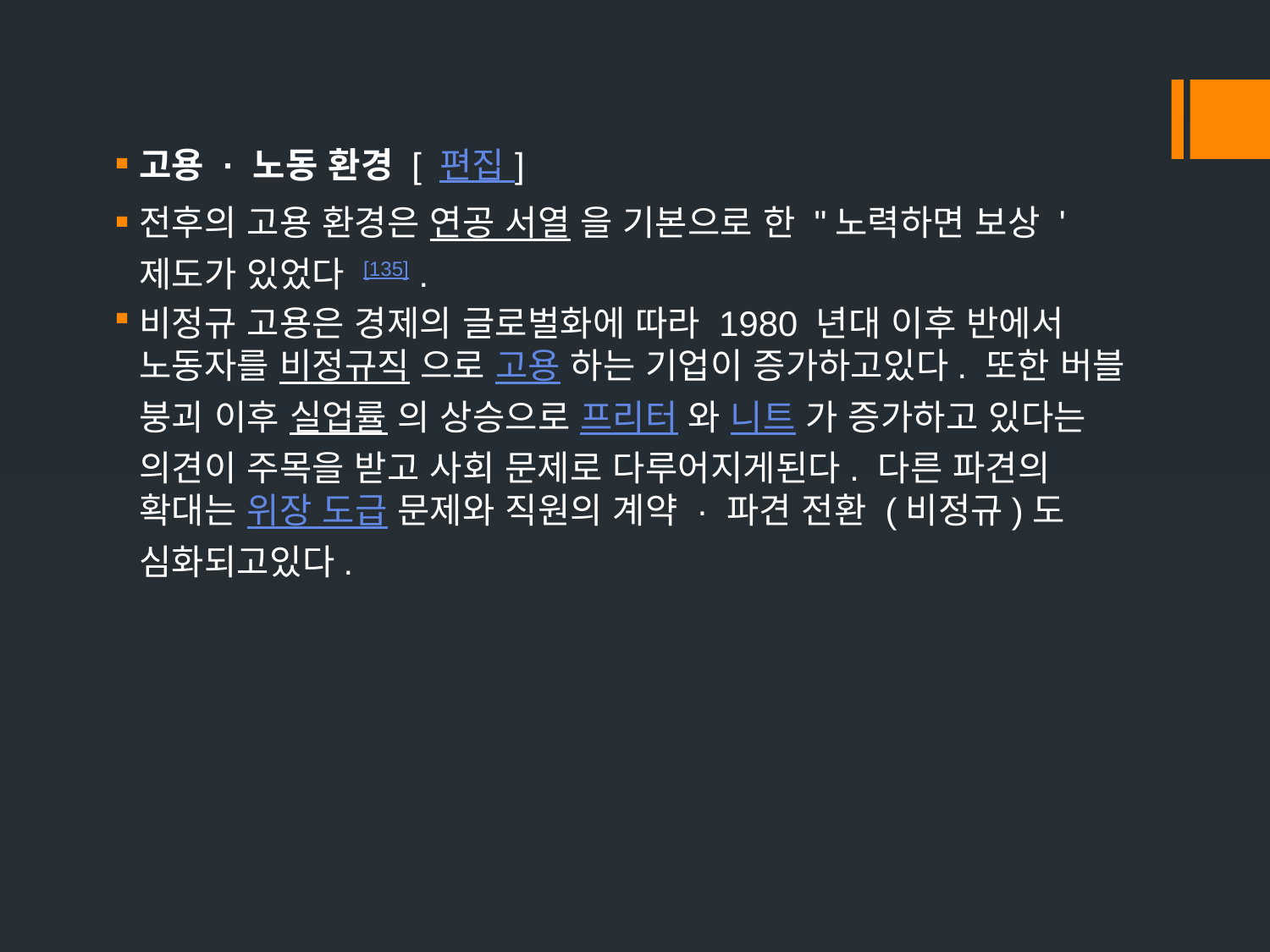

고용 · 노동 환경 [ 편집 ]
전후의 고용 환경은 연공 서열 을 기본으로 한 "노력하면 보상 '제도가 있었다 [135] .
비정규 고용은 경제의 글로벌화에 따라 1980 년대 이후 반에서 노동자를 비정규직 으로 고용 하는 기업이 증가하고있다. 또한 버블 붕괴 이후 실업률 의 상승으로 프리터 와 니트 가 증가하고 있다는 의견이 주목을 받고 사회 문제로 다루어지게된다. 다른 파견의 확대는 위장 도급 문제와 직원의 계약 · 파견 전환 (비정규)도 심화되고있다.